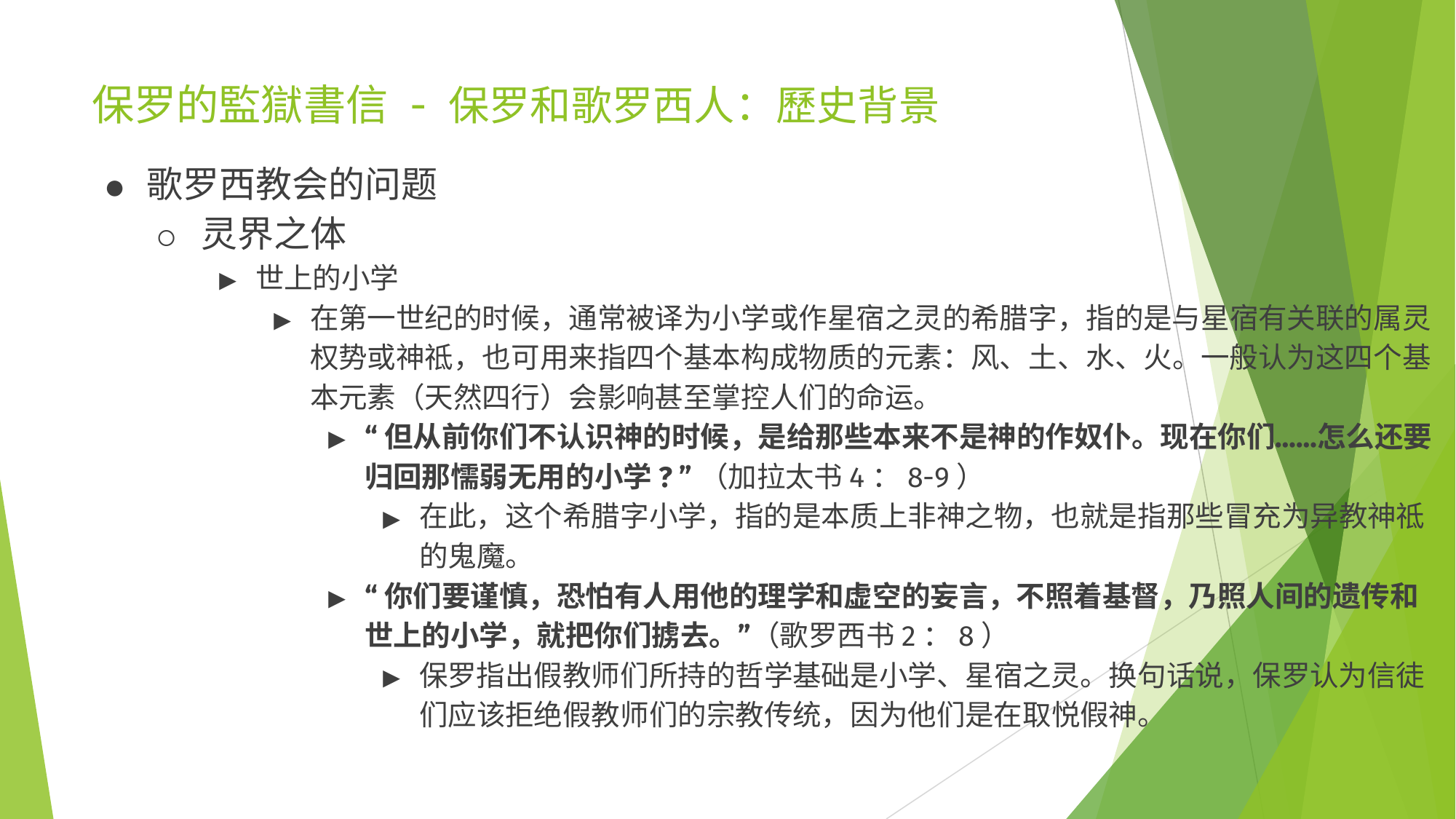

# 保罗的監獄書信 - 保罗和歌罗西人：歷史背景
歌罗西教会的问题
灵界之体
世上的小学
在第一世纪的时候，通常被译为小学或作星宿之灵的希腊字，指的是与星宿有关联的属灵权势或神祗，也可用来指四个基本构成物质的元素：风、土、水、火。一般认为这四个基本元素（天然四行）会影响甚至掌控人们的命运。
“但从前你们不认识神的时候，是给那些本来不是神的作奴仆。现在你们……怎么还要归回那懦弱无用的小学? ”（加拉太书4：8-9）
在此，这个希腊字小学，指的是本质上非神之物，也就是指那些冒充为异教神祗的鬼魔。
“你们要谨慎，恐怕有人用他的理学和虚空的妄言，不照着基督，乃照人间的遗传和世上的小学，就把你们掳去。”（歌罗西书2：8）
保罗指出假教师们所持的哲学基础是小学、星宿之灵。换句话说，保罗认为信徒们应该拒绝假教师们的宗教传统，因为他们是在取悦假神。